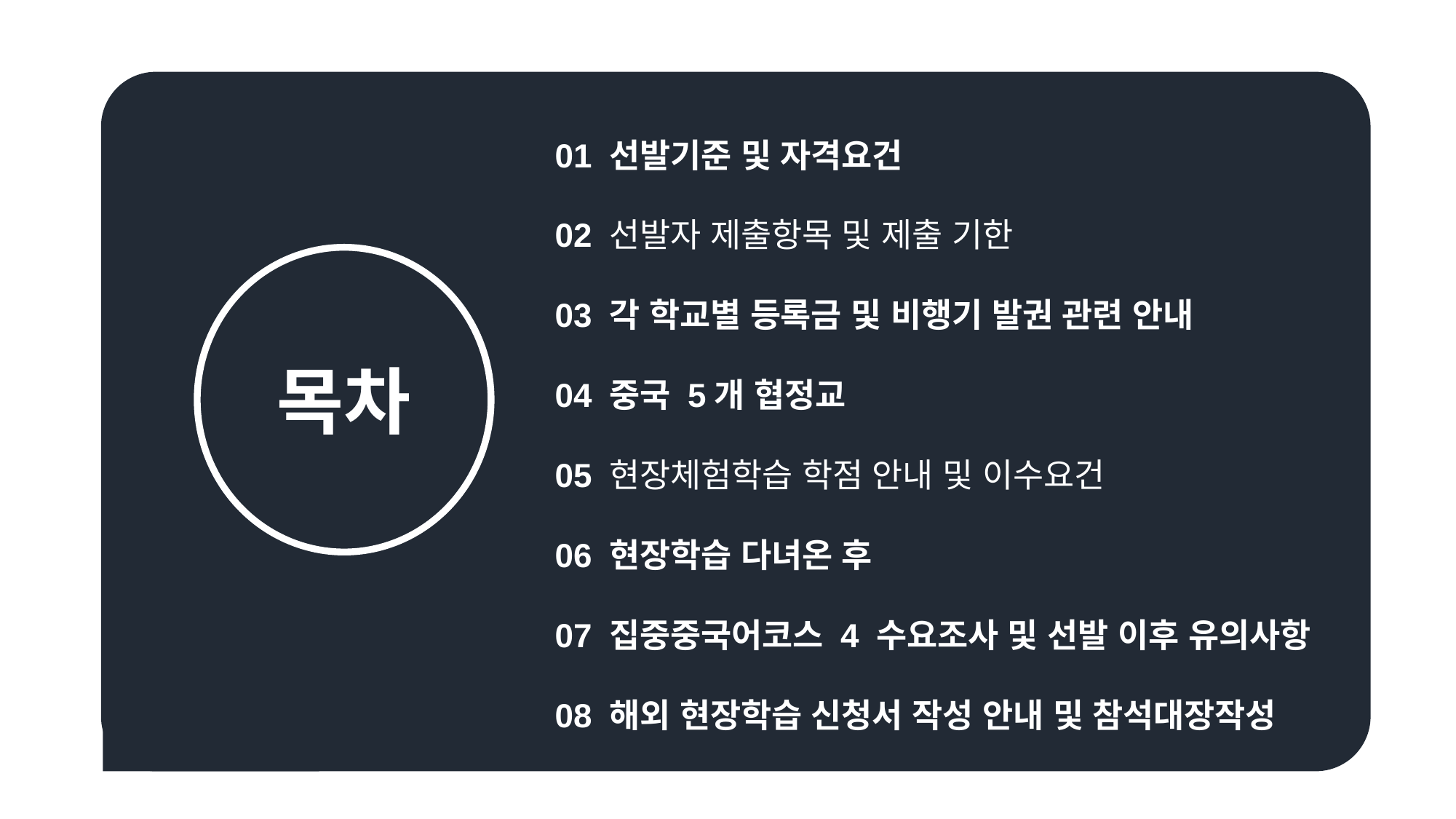

01 선발기준 및 자격요건
02 선발자 제출항목 및 제출 기한
03 각 학교별 등록금 및 비행기 발권 관련 안내
04 중국 5개 협정교
05 현장체험학습 학점 안내 및 이수요건
06 현장학습 다녀온 후
07 집중중국어코스 4 수요조사 및 선발 이후 유의사항
08 해외 현장학습 신청서 작성 안내 및 참석대장작성
목차